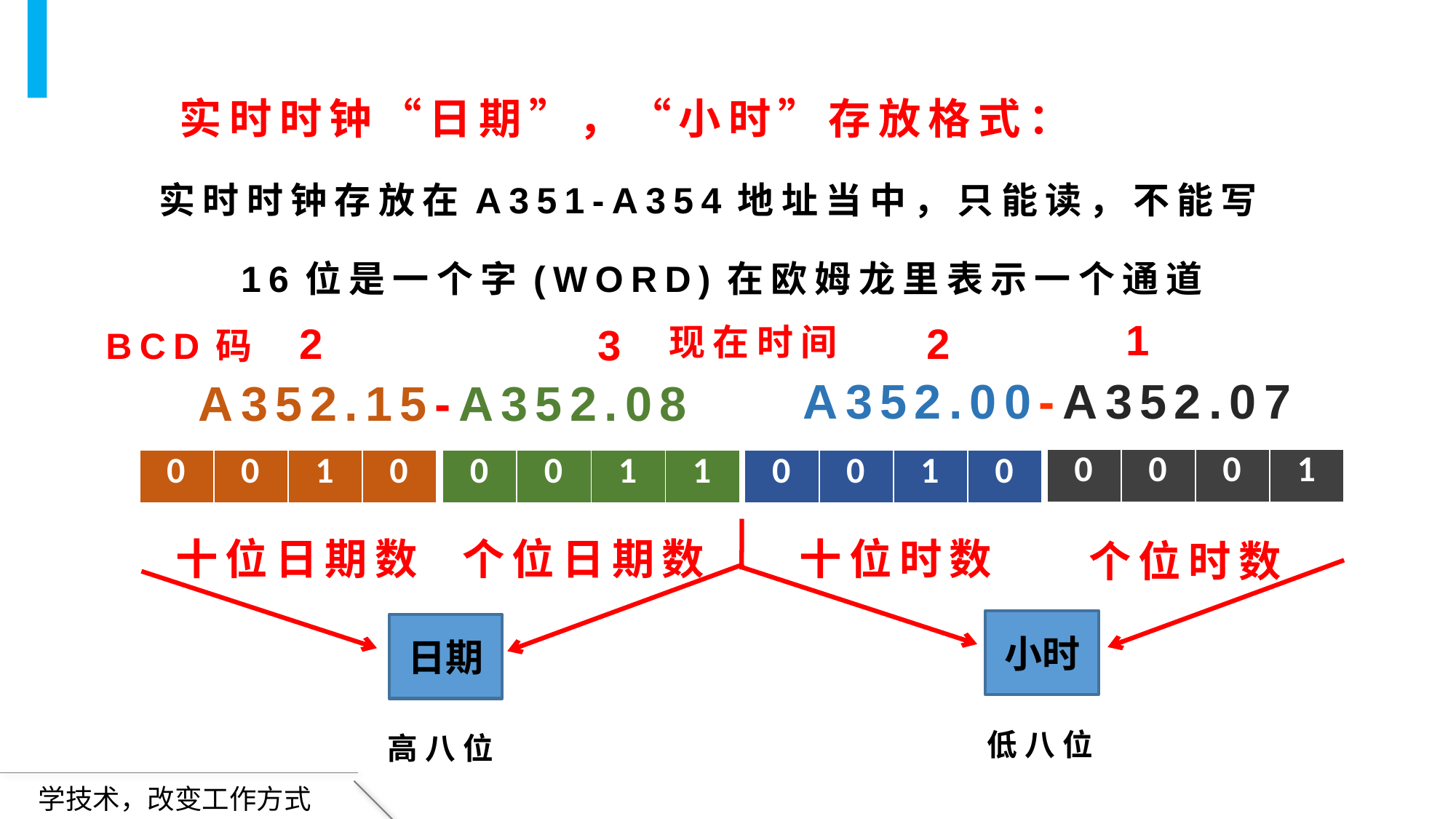

实时时钟“日期”，“小时”存放格式：
实时时钟存放在A351-A354地址当中，只能读，不能写
16位是一个字(WORD)在欧姆龙里表示一个通道
1
2
2
3
现在时间
BCD码
A352.00-A352.07
A352.15-A352.08
| 0 | 0 | 0 | 1 |
| --- | --- | --- | --- |
| 0 | 0 | 1 | 0 |
| --- | --- | --- | --- |
| 0 | 0 | 1 | 1 |
| --- | --- | --- | --- |
| 0 | 0 | 1 | 0 |
| --- | --- | --- | --- |
个位日期数
十位日期数
十位时数
个位时数
小时
日期
低八位
高八位